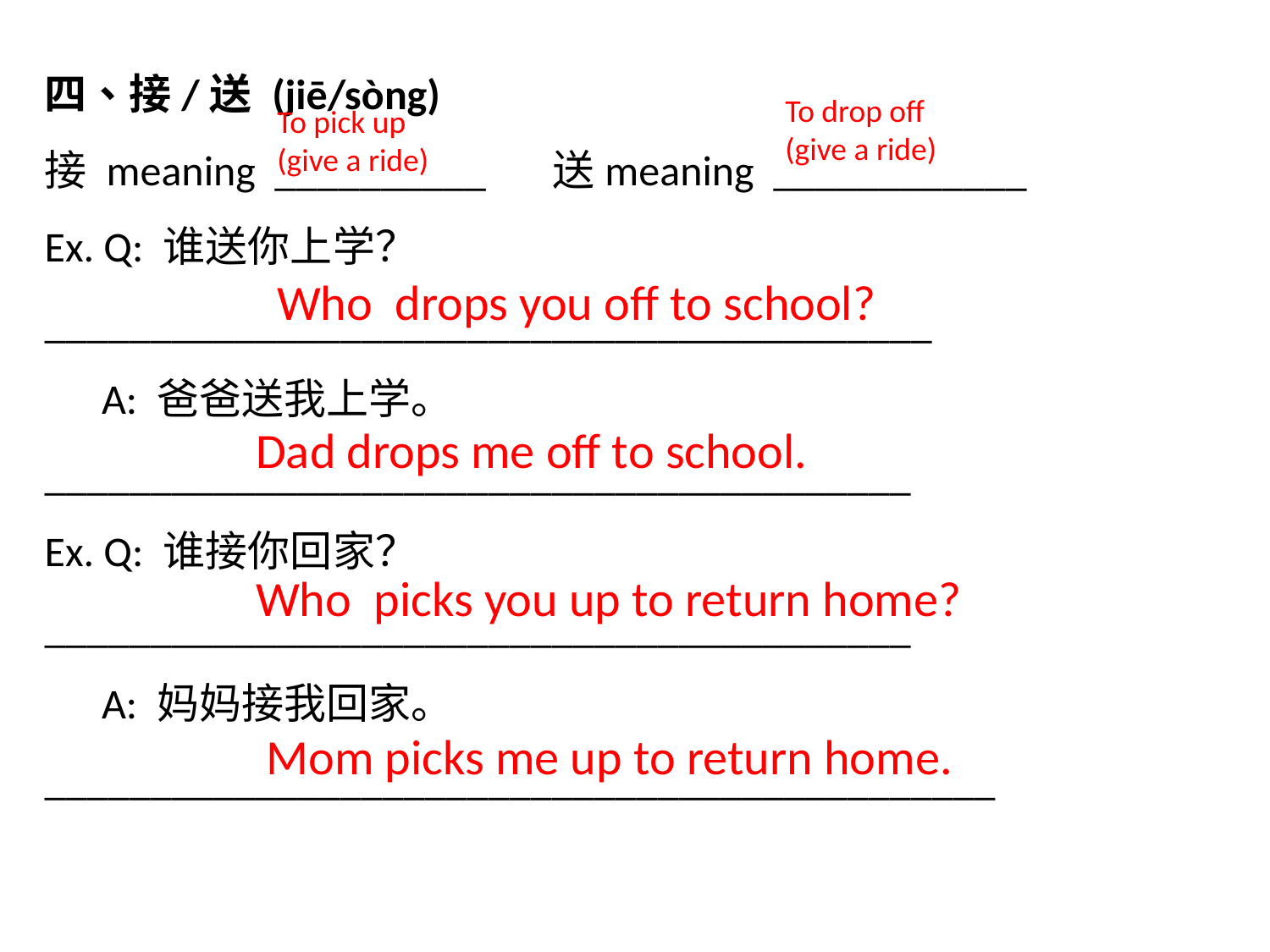

四、接/送 (jiē/sòng)
接 meaning  __________  	送meaning  ____________
Ex. Q: 谁送你上学？	__________________________________________
      A: 爸爸送我上学。	_________________________________________
Ex. Q: 谁接你回家？	_________________________________________
      A: 妈妈接我回家。	_____________________________________________
To drop off
(give a ride)
To pick up
(give a ride)
Who  drops you off to school?
Dad drops me off to school.
Who  picks you up to return home?
Mom picks me up to return home.